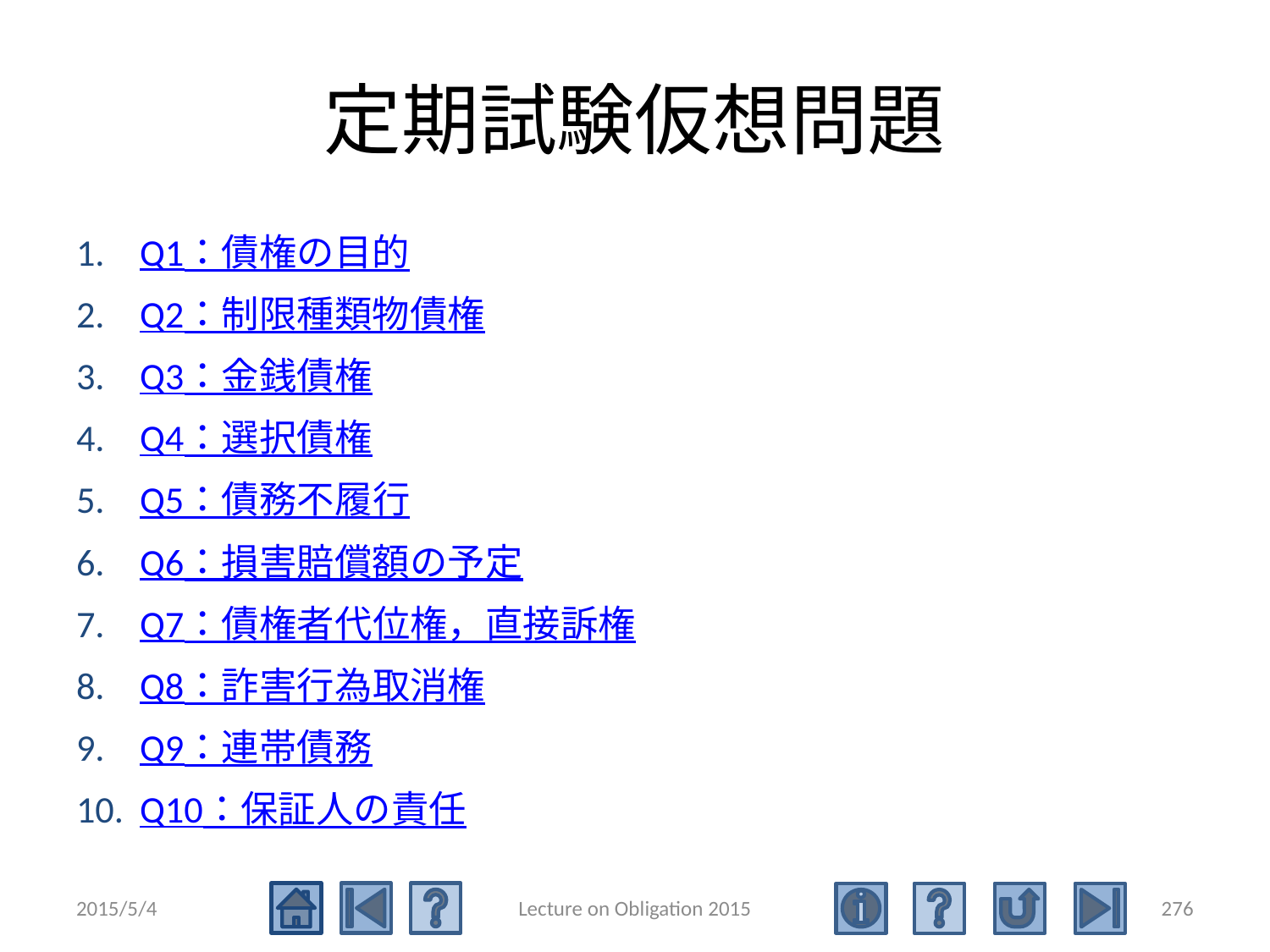

# 定期試験仮想問題
Q1：債権の目的
Q2：制限種類物債権
Q3：金銭債権
Q4：選択債権
Q5：債務不履行
Q6：損害賠償額の予定
Q7：債権者代位権，直接訴権
Q8：詐害行為取消権
Q9：連帯債務
Q10：保証人の責任
2015/5/4
Lecture on Obligation 2015
276